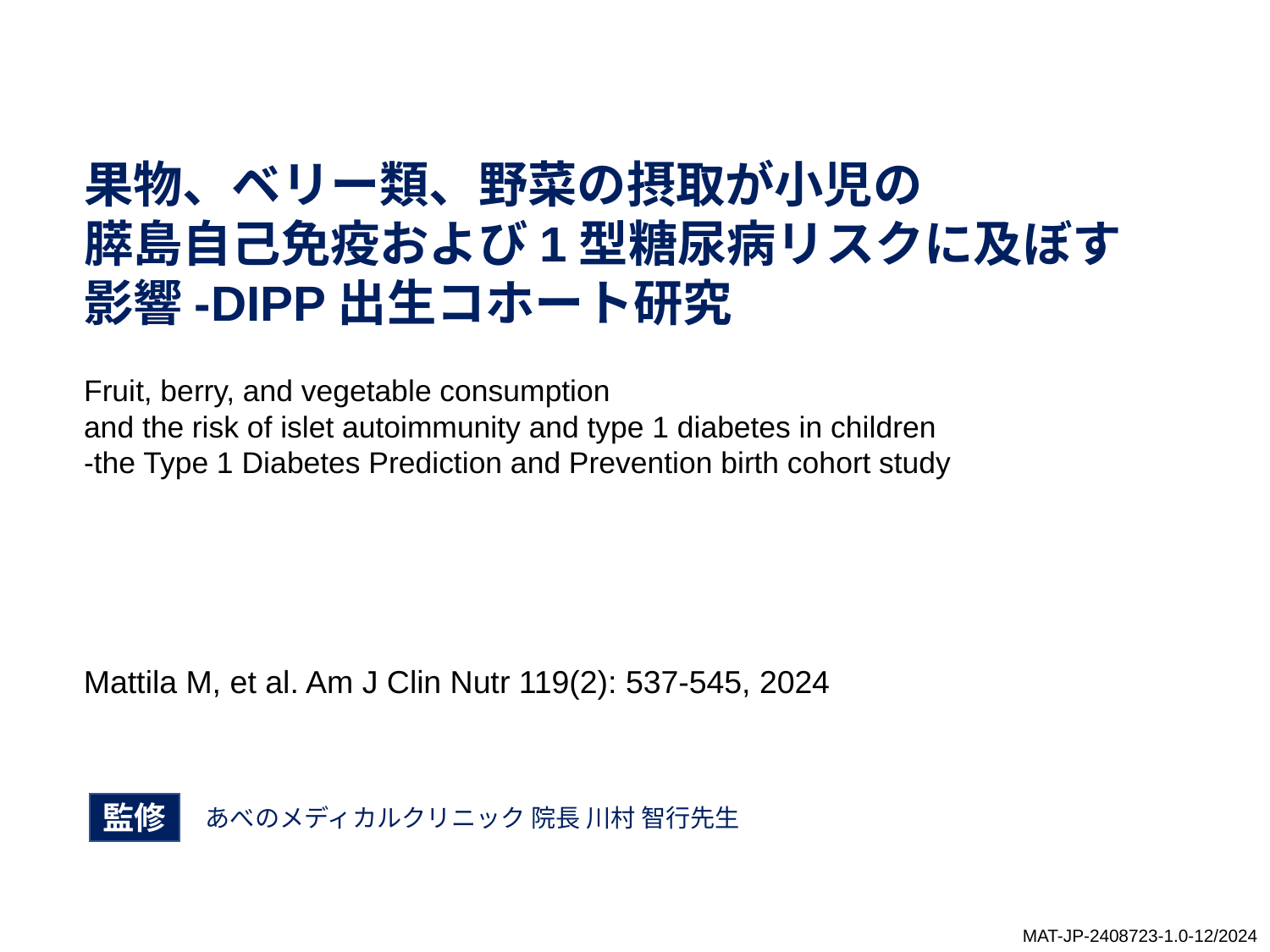

果物、ベリー類、野菜の摂取が小児の
膵島自己免疫および1型糖尿病リスクに及ぼす影響-DIPP出生コホート研究
Fruit, berry, and vegetable consumption
and the risk of islet autoimmunity and type 1 diabetes in children
-the Type 1 Diabetes Prediction and Prevention birth cohort study
Mattila M, et al. Am J Clin Nutr 119(2): 537-545, 2024
監修

あべのメディカルクリニック 院長 川村 智行先生
MAT-JP-2408723-1.0-12/2024